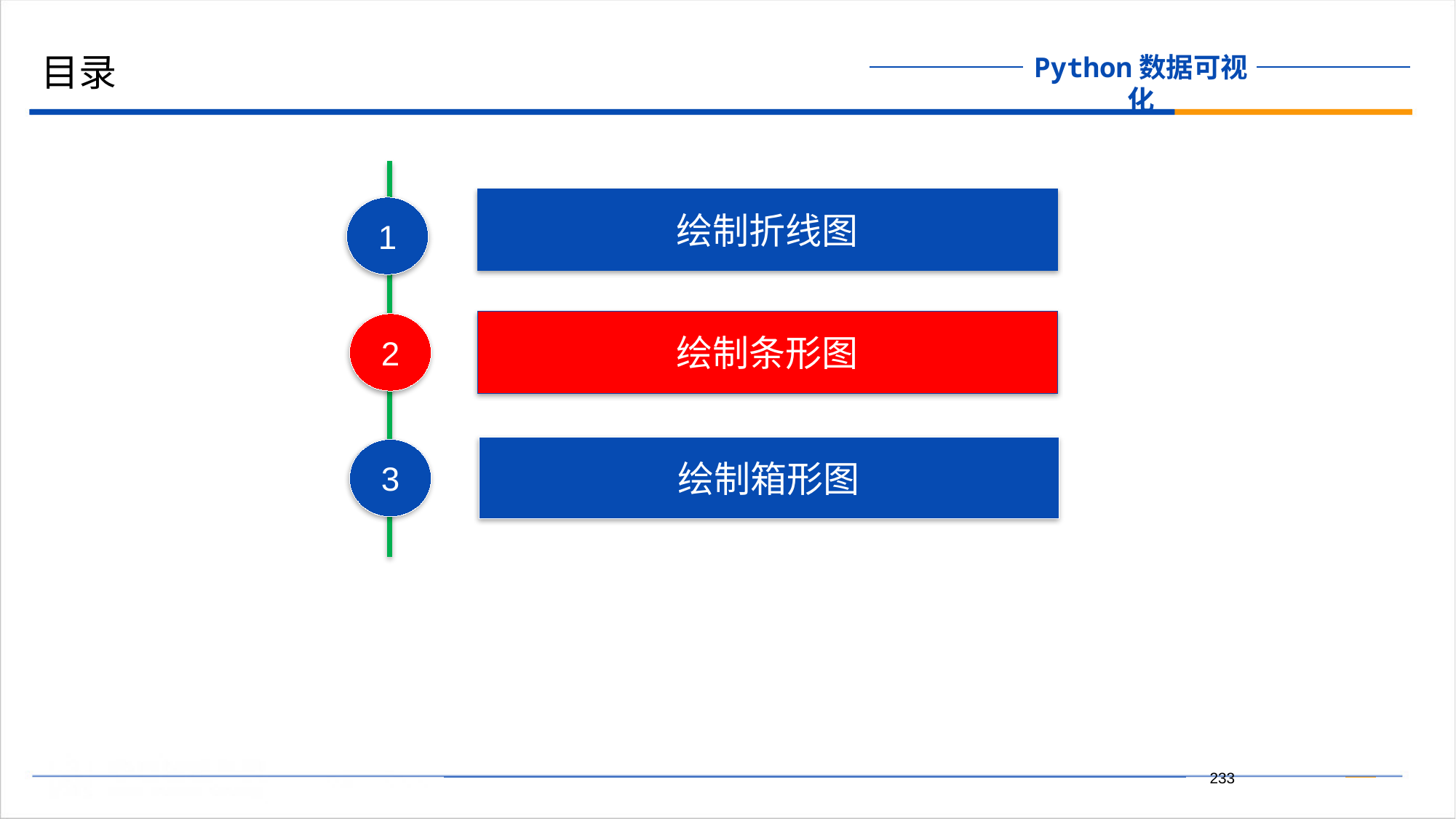

目录
绘制折线图
1
绘制条形图
2
绘制箱形图
3